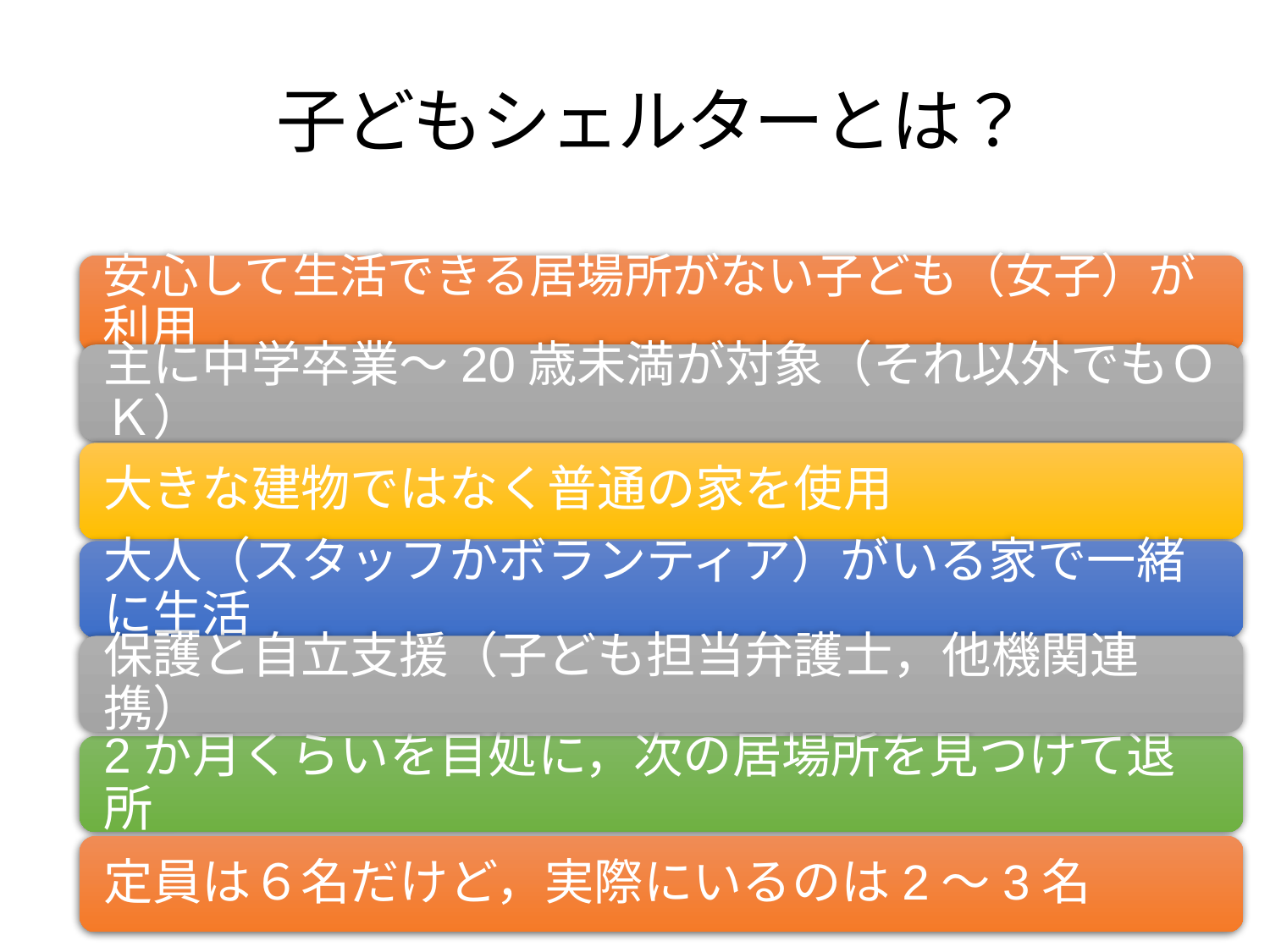

子どもシェルターとは？
安心して生活できる居場所がない子ども（女子）が利用
主に中学卒業～20歳未満が対象（それ以外でもＯＫ）
大きな建物ではなく普通の家を使用
大人（スタッフかボランティア）がいる家で一緒に生活
2か月くらいを目処に，次の居場所を見つけて退所
定員は６名だけど，実際にいるのは2～3名
保護と自立支援（子ども担当弁護士，他機関連携）